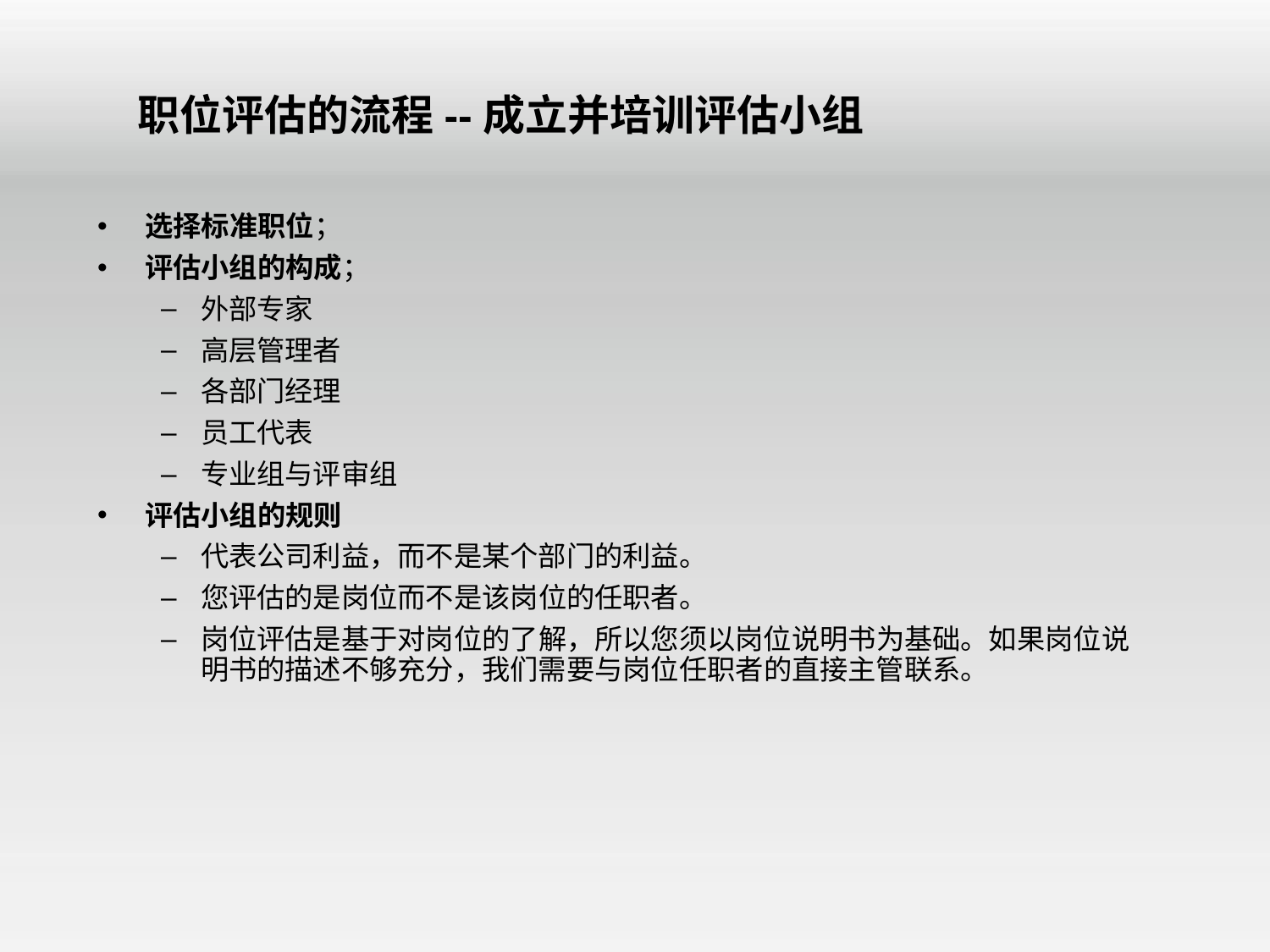

# 职位评估的流程--成立并培训评估小组
选择标准职位；
评估小组的构成；
外部专家
高层管理者
各部门经理
员工代表
专业组与评审组
评估小组的规则
代表公司利益，而不是某个部门的利益。
您评估的是岗位而不是该岗位的任职者。
岗位评估是基于对岗位的了解，所以您须以岗位说明书为基础。如果岗位说明书的描述不够充分，我们需要与岗位任职者的直接主管联系。